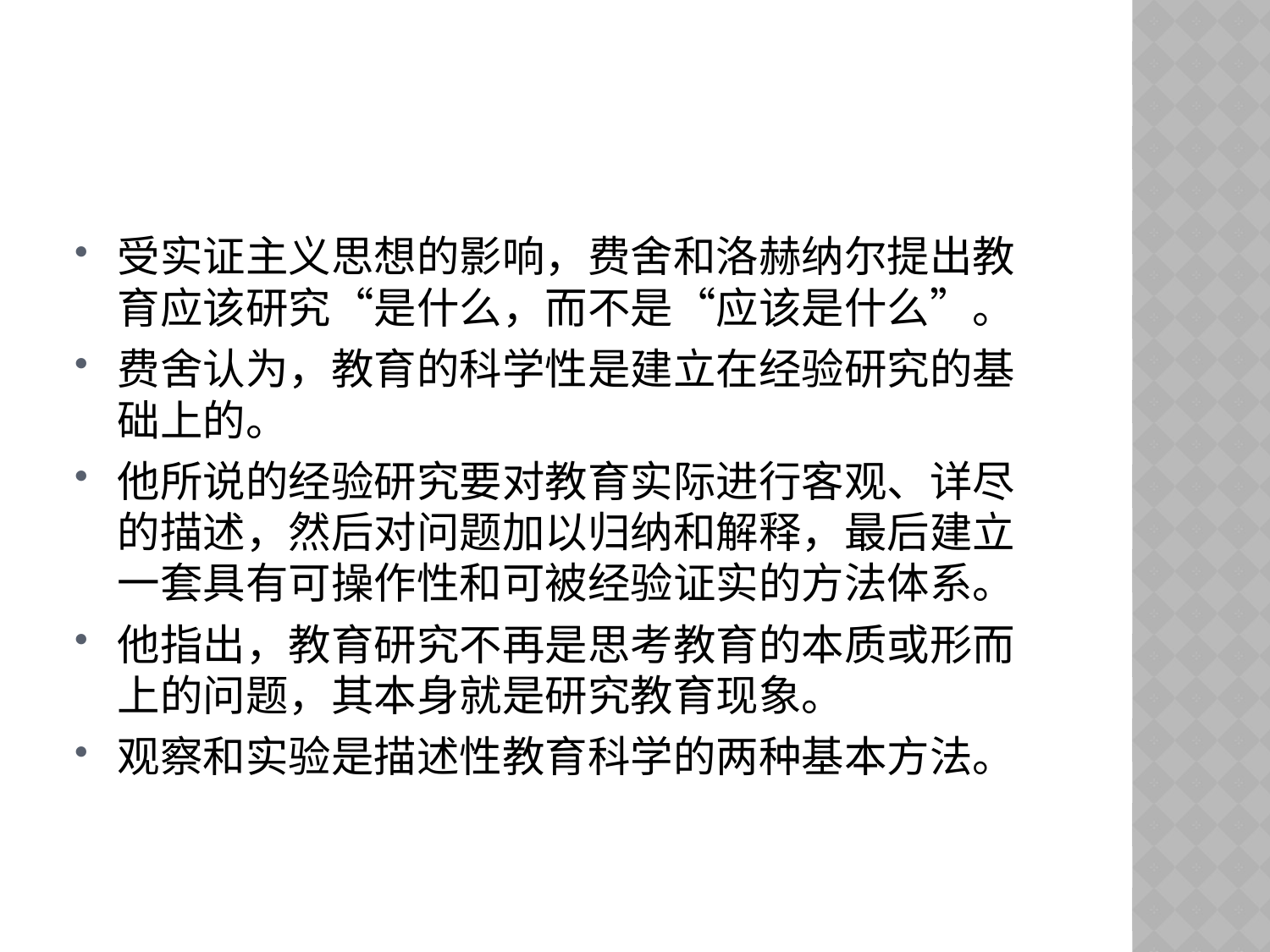

#
受实证主义思想的影响，费舍和洛赫纳尔提出教育应该研究“是什么，而不是“应该是什么”。
费舍认为，教育的科学性是建立在经验研究的基础上的。
他所说的经验研究要对教育实际进行客观、详尽的描述，然后对问题加以归纳和解释，最后建立一套具有可操作性和可被经验证实的方法体系。
他指出，教育研究不再是思考教育的本质或形而上的问题，其本身就是研究教育现象。
观察和实验是描述性教育科学的两种基本方法。